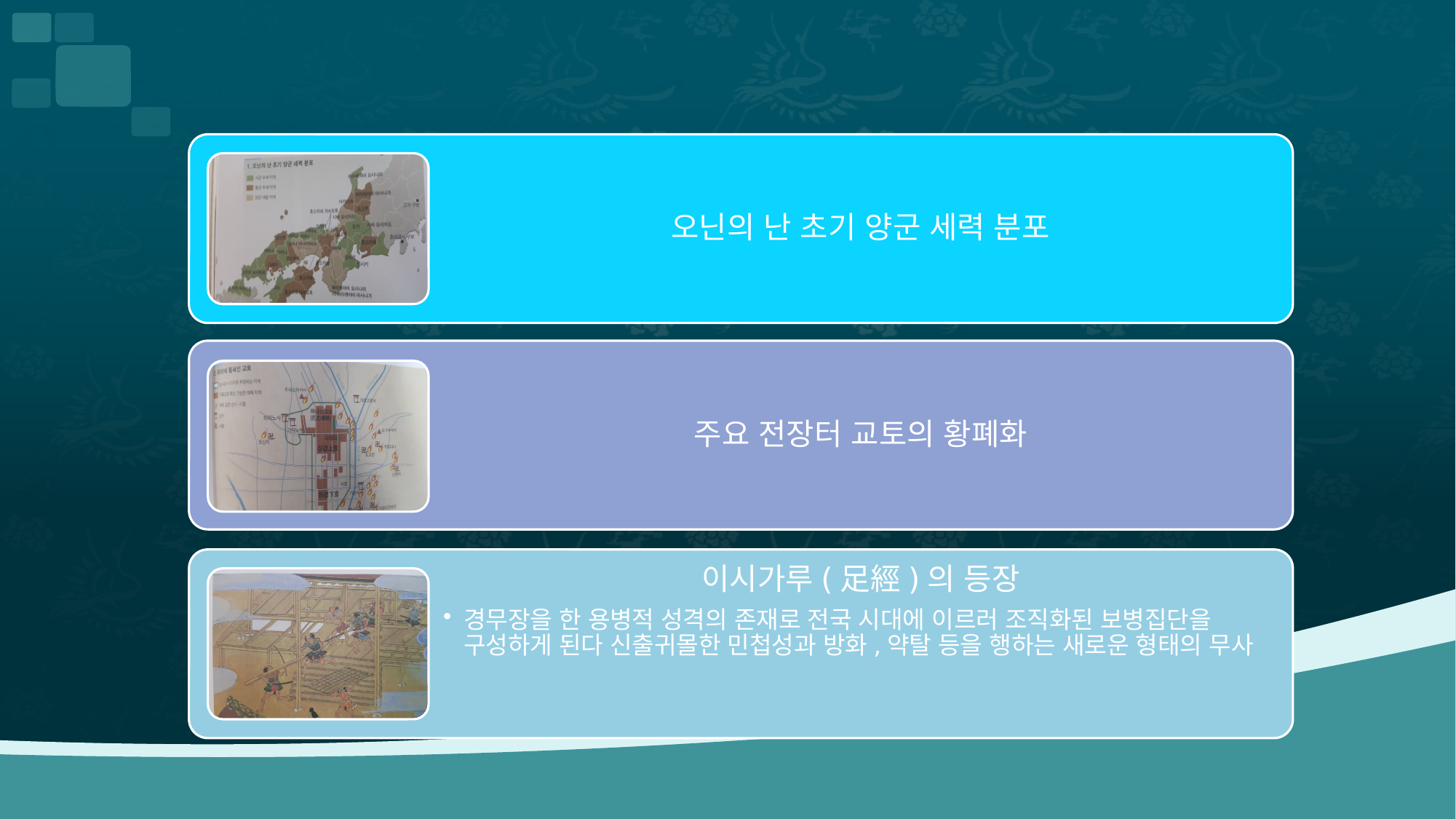

오닌의 난 초기 양군 세력 분포
주요 전장터 교토의 황폐화
이시가루(足經)의 등장
경무장을 한 용병적 성격의 존재로 전국 시대에 이르러 조직화된 보병집단을 구성하게 된다 신출귀몰한 민첩성과 방화,약탈 등을 행하는 새로운 형태의 무사